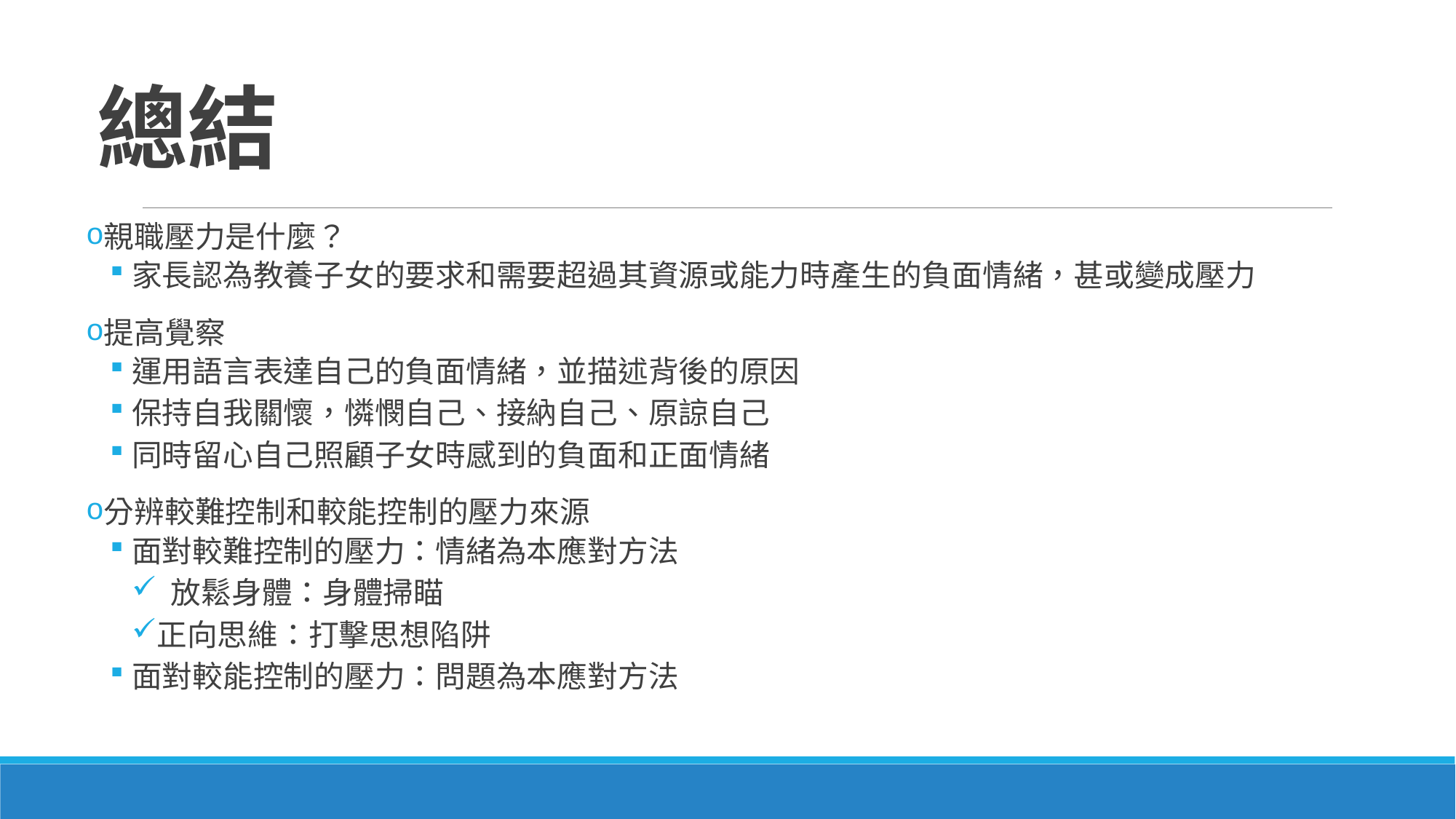

# 總結
親職壓力是什麼？
家長認為教養子女的要求和需要超過其資源或能力時產生的負面情緒，甚或變成壓力
提高覺察
運用語言表達自己的負面情緒，並描述背後的原因
保持自我關懷，憐憫自己、接納自己、原諒自己
同時留心自己照顧子女時感到的負面和正面情緒
分辨較難控制和較能控制的壓力來源
面對較難控制的壓力：情緒為本應對方法
 放鬆身體：身體掃瞄
正向思維：打擊思想陷阱
面對較能控制的壓力：問題為本應對方法